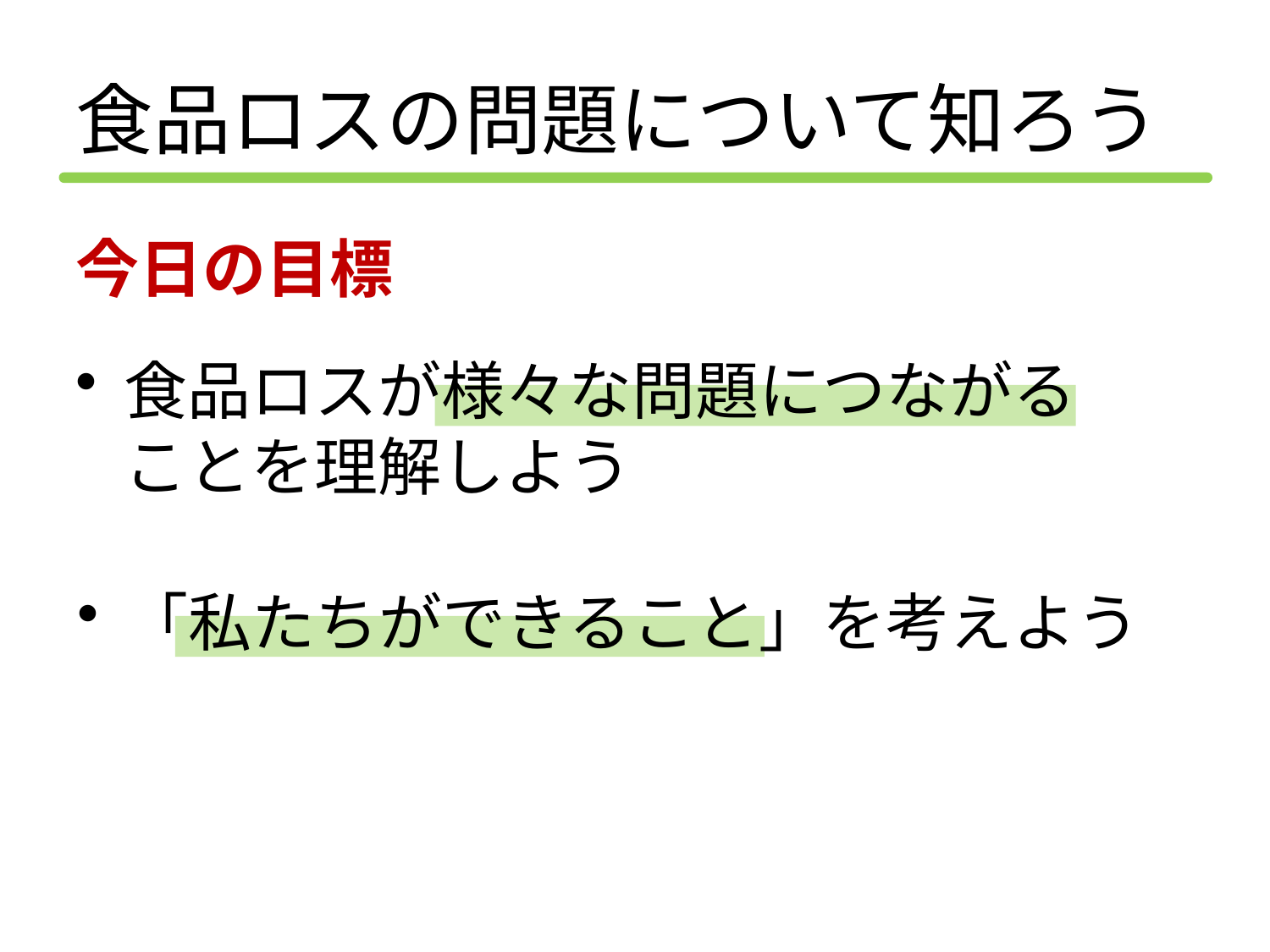

# 食品ロスの問題について知ろう

今日の目標

食品ロスが様々な問題につながる
ことを理解しよう

「私たちができること」を考えよう